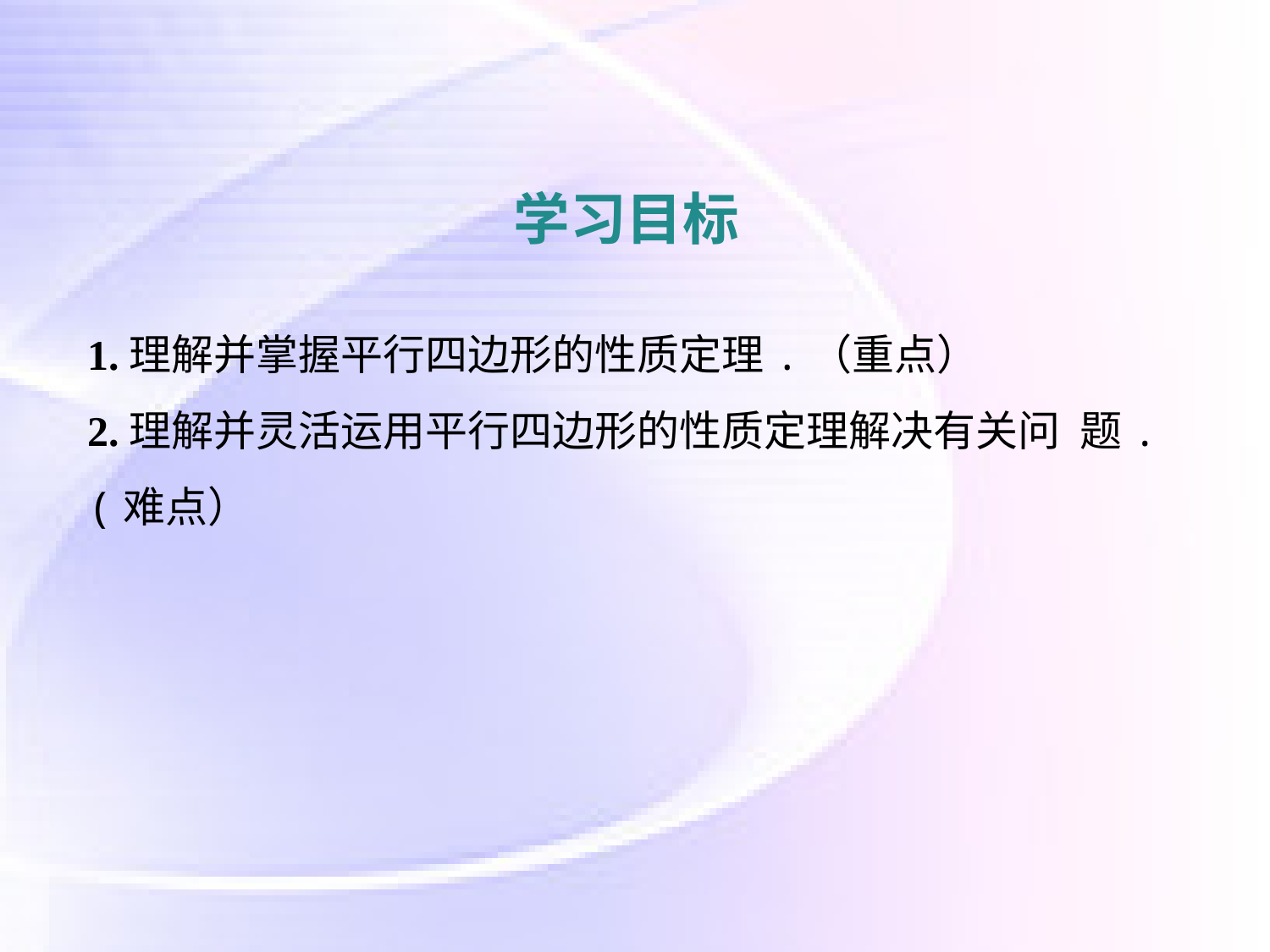

学习目标
1.理解并掌握平行四边形的性质定理.（重点）
2.理解并灵活运用平行四边形的性质定理解决有关问  题.(难点）